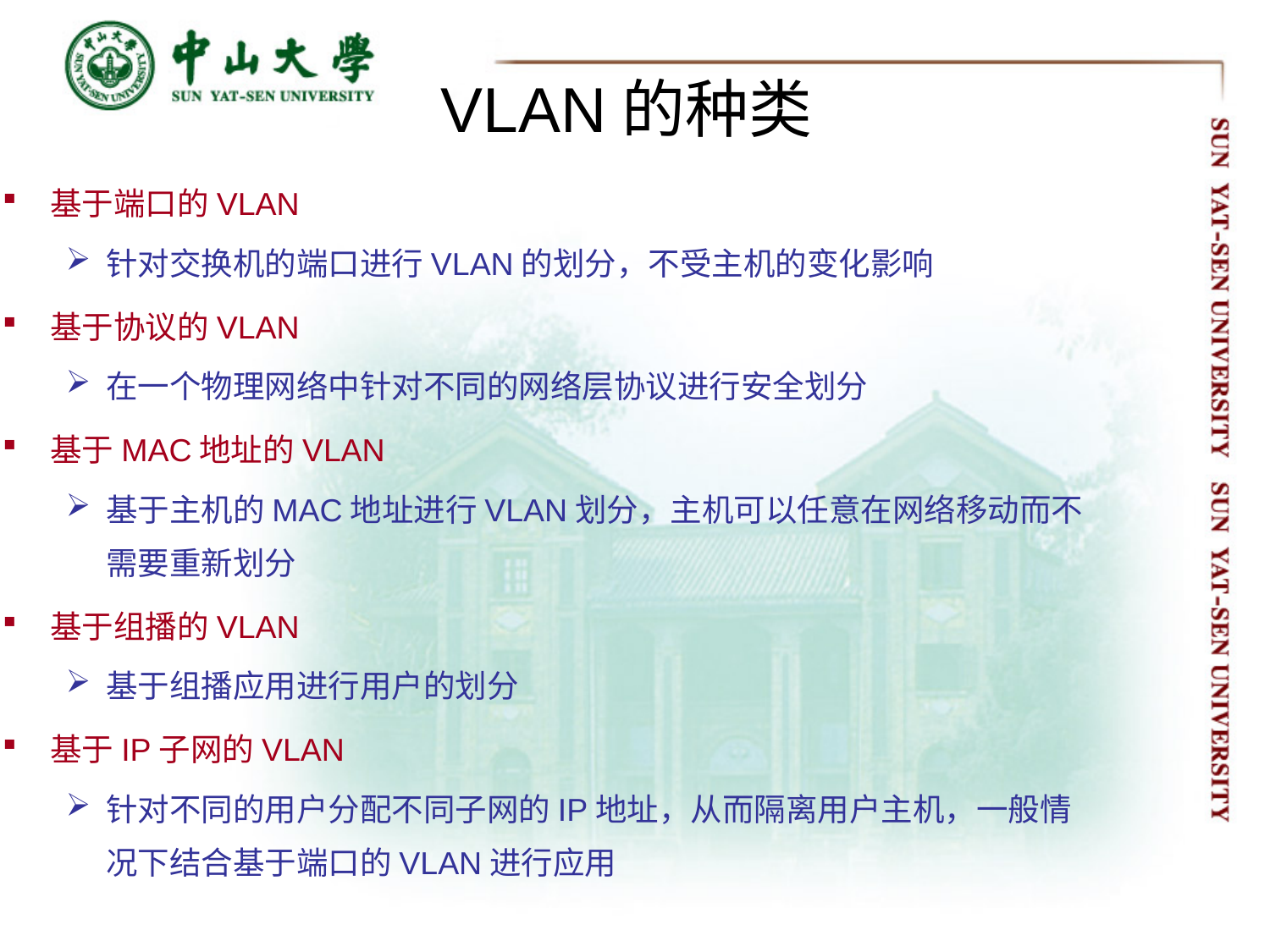

# VLAN的种类
基于端口的VLAN
针对交换机的端口进行VLAN的划分，不受主机的变化影响
基于协议的VLAN
在一个物理网络中针对不同的网络层协议进行安全划分
基于MAC地址的VLAN
基于主机的MAC地址进行VLAN划分，主机可以任意在网络移动而不需要重新划分
基于组播的VLAN
基于组播应用进行用户的划分
基于IP子网的VLAN
针对不同的用户分配不同子网的IP地址，从而隔离用户主机，一般情况下结合基于端口的VLAN进行应用